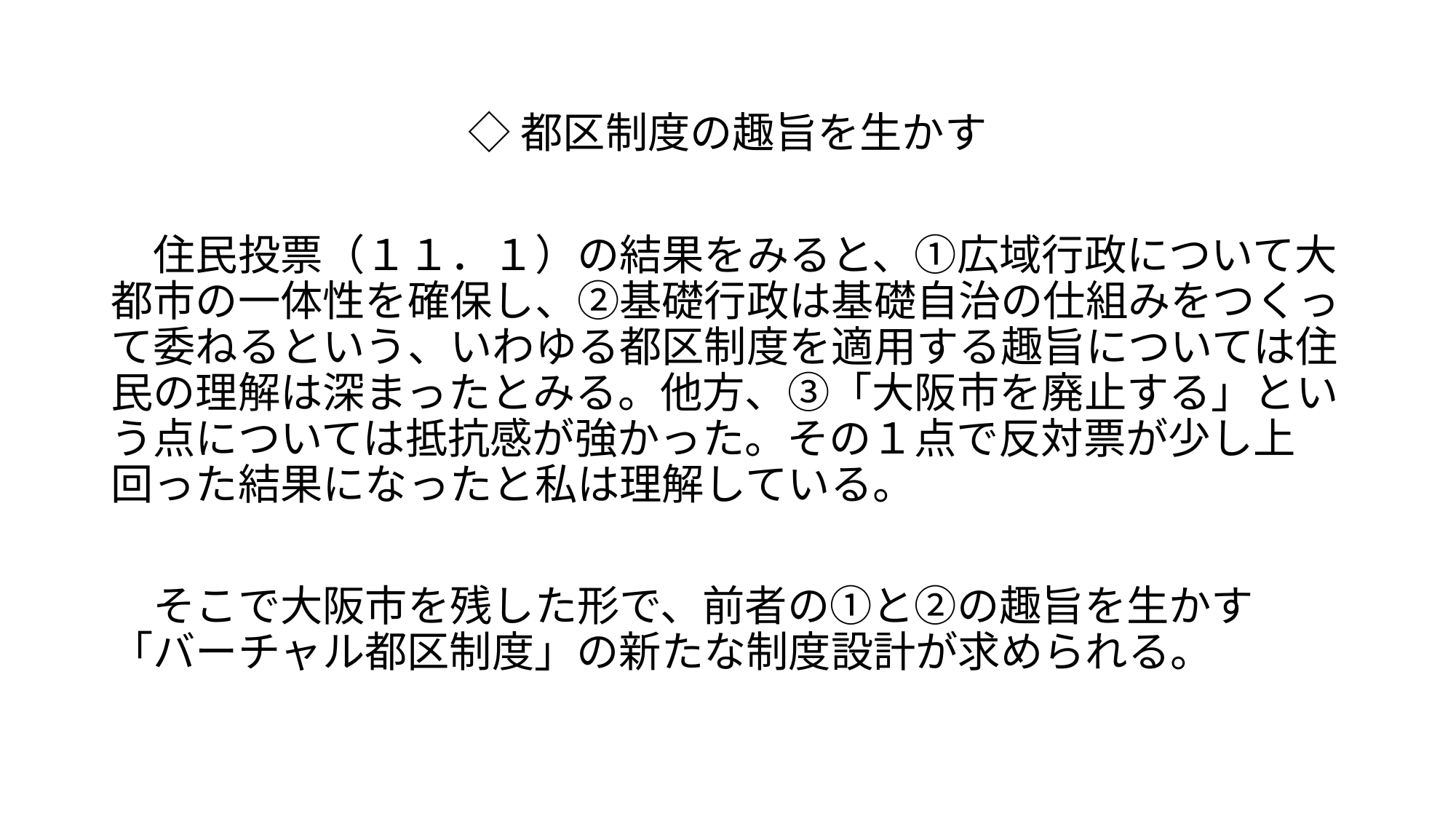

◇都区制度の趣旨を生かす

　住民投票（１１．１）の結果をみると、①広域行政について大都市の一体性を確保し、②基礎行政は基礎自治の仕組みをつくって委ねるという、いわゆる都区制度を適用する趣旨については住民の理解は深まったとみる。他方、③「大阪市を廃止する」という点については抵抗感が強かった。その１点で反対票が少し上回った結果になったと私は理解している。

　そこで大阪市を残した形で、前者の①と②の趣旨を生かす「バーチャル都区制度」の新たな制度設計が求められる。